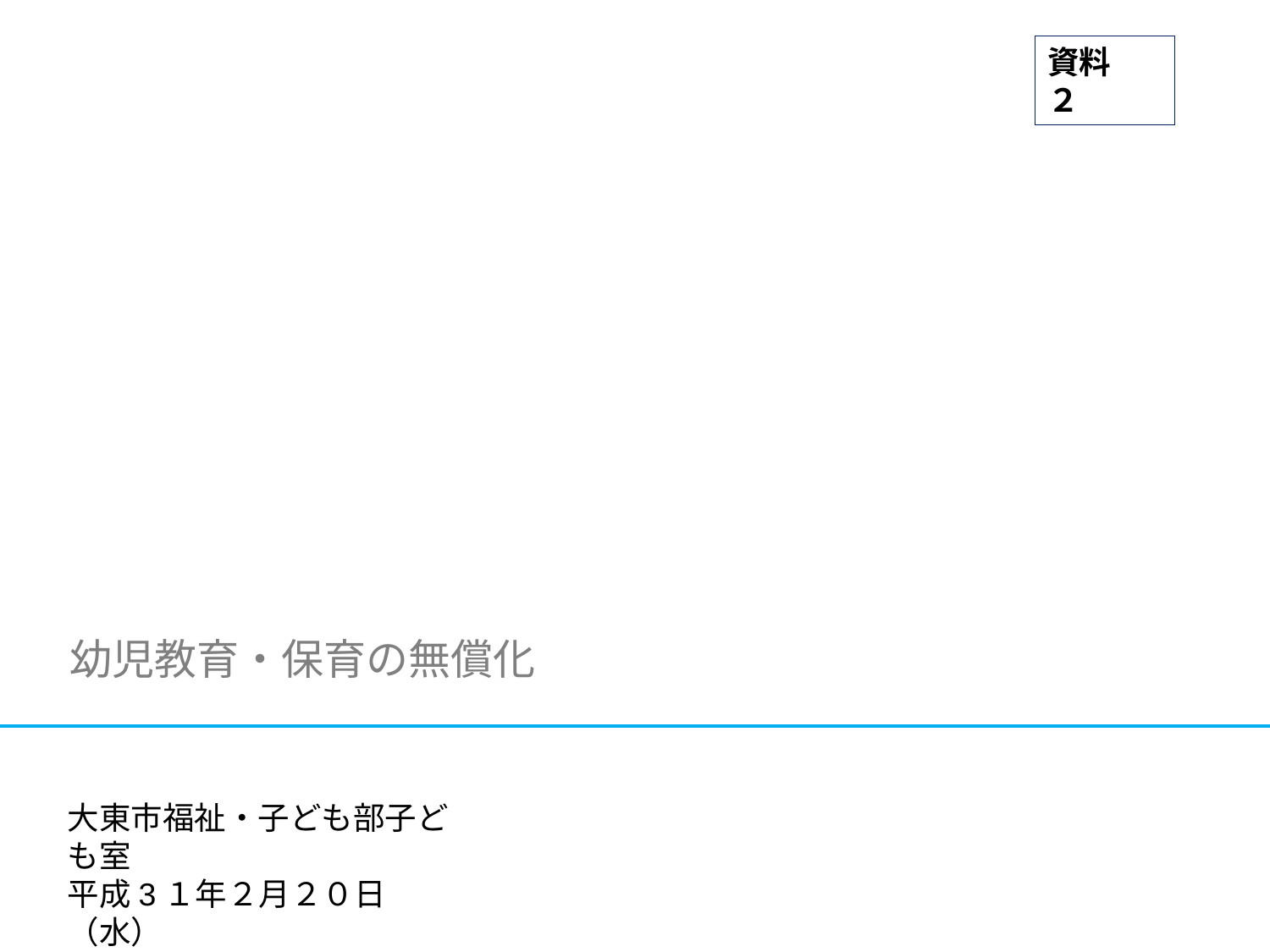

資料　２

　幼児教育・保育の無償化
大東市福祉・子ども部子ども室
平成3１年２月２０日（水）